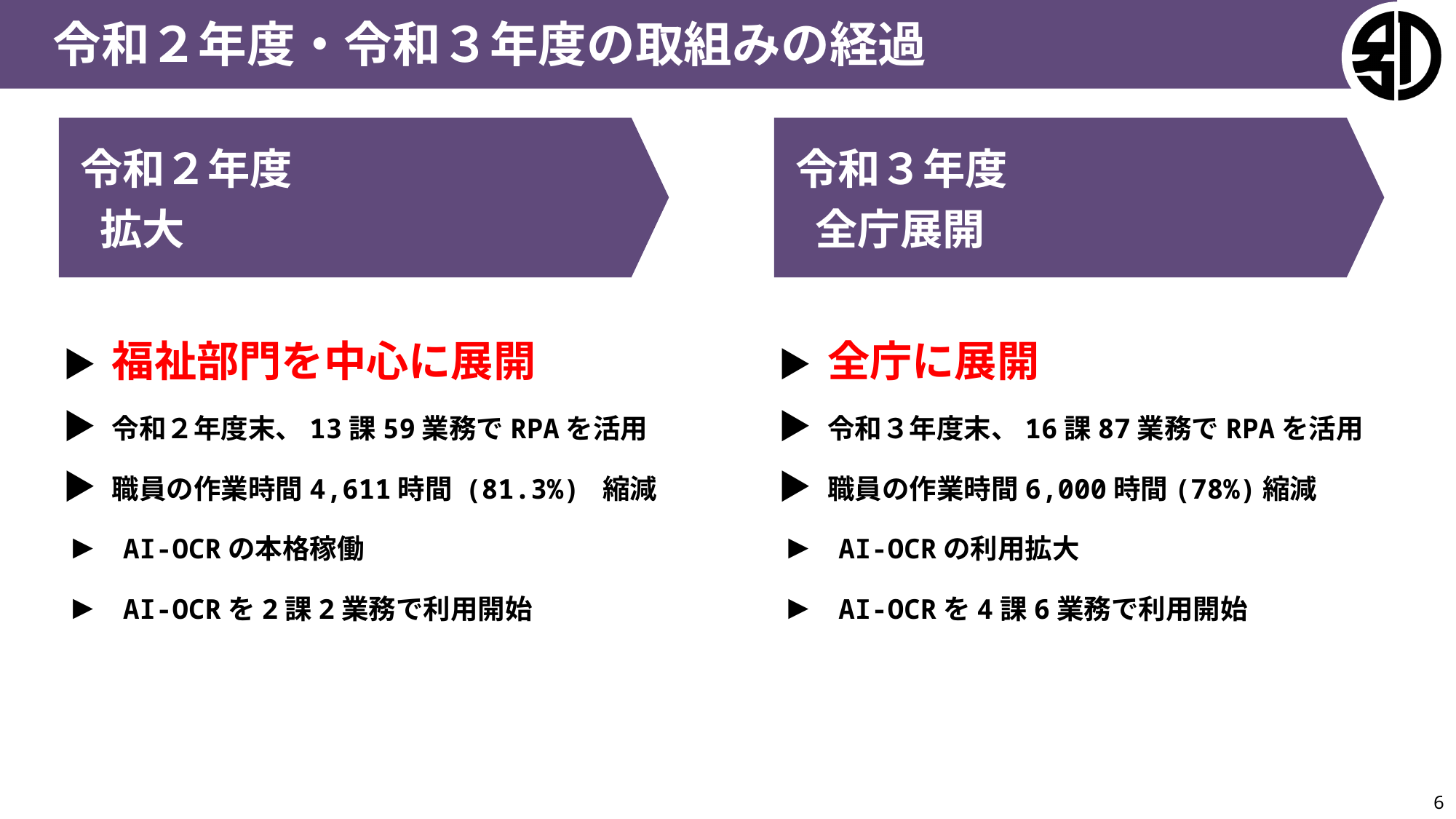

令和２年度・令和３年度の取組みの経過
令和２年度
 拡大
令和３年度
 全庁展開
▶ 福祉部門を中心に展開
▶ 令和２年度末、13課59業務でRPAを活用
▶ 職員の作業時間4,611時間 (81.3%) 縮減
▶ AI-OCRの本格稼働
▶ AI-OCRを2課2業務で利用開始
▶ 全庁に展開
▶ 令和３年度末、16課87業務でRPAを活用
▶ 職員の作業時間6,000時間(78%)縮減
▶ AI-OCRの利用拡大
▶ AI-OCRを4課6業務で利用開始